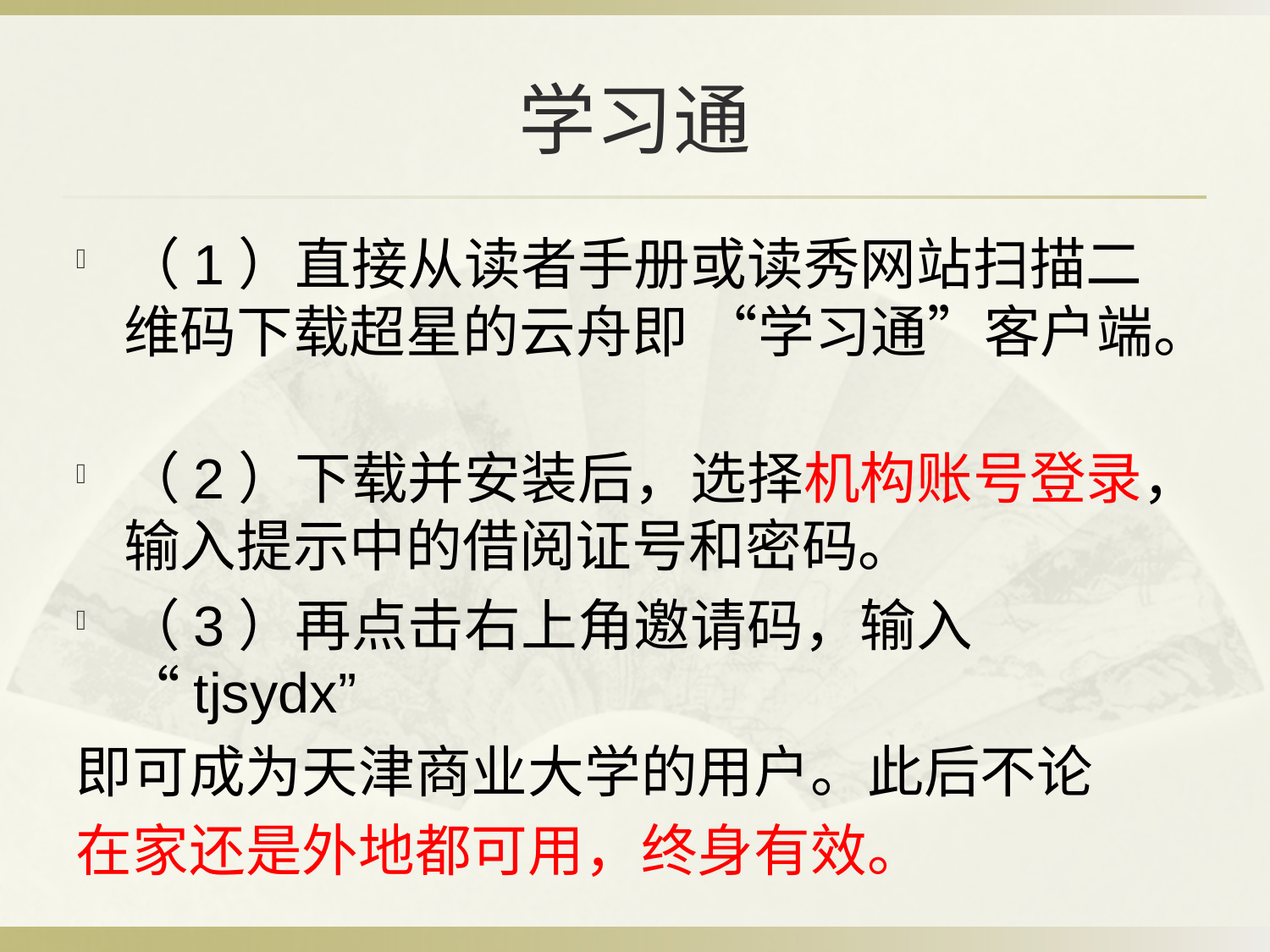

# 学习通
（1）直接从读者手册或读秀网站扫描二维码下载超星的云舟即 “学习通”客户端。
（2）下载并安装后，选择机构账号登录，输入提示中的借阅证号和密码。
（3）再点击右上角邀请码，输入 “tjsydx”
即可成为天津商业大学的用户。此后不论
在家还是外地都可用，终身有效。